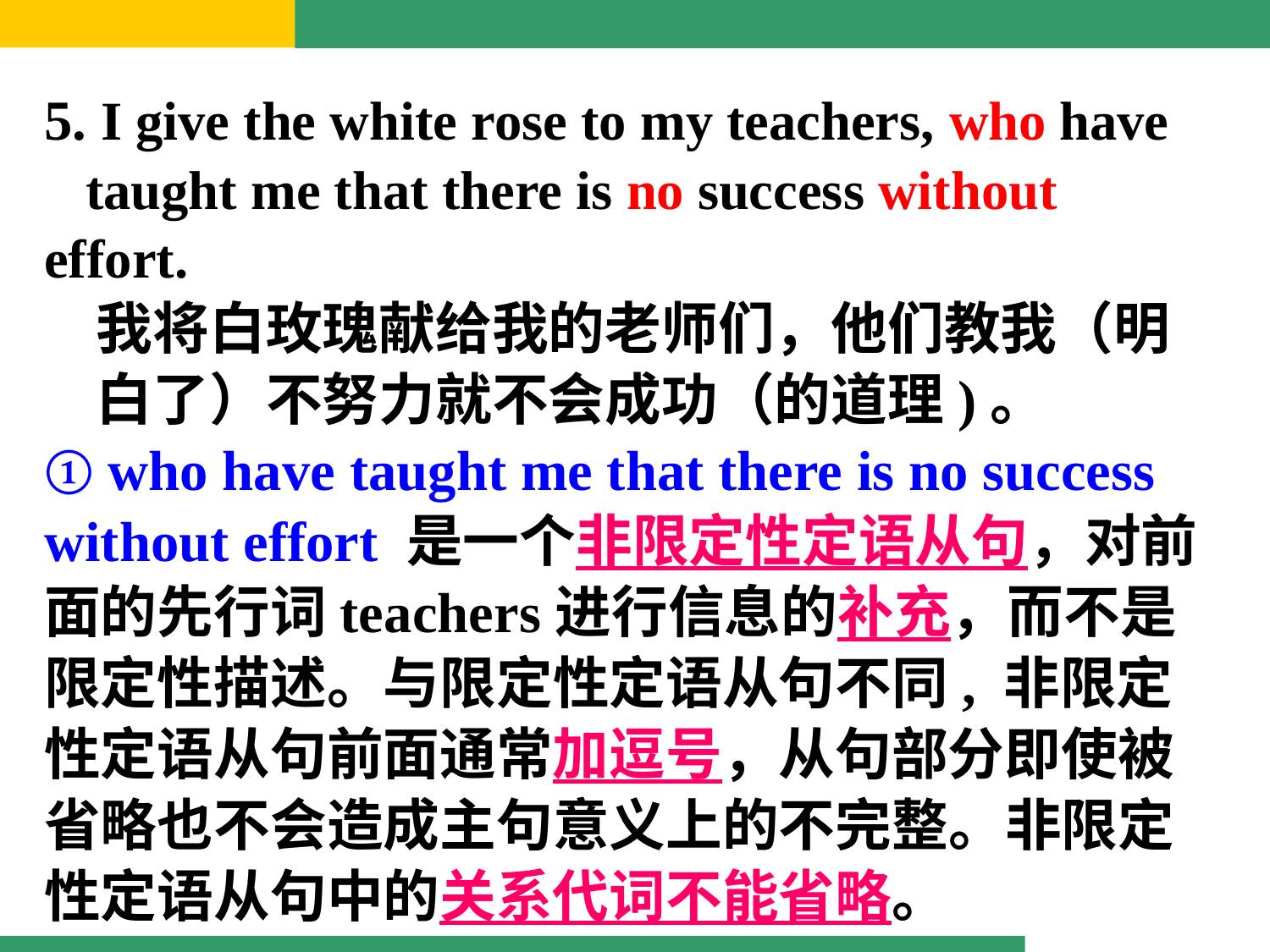

5. I give the white rose to my teachers, who have
   taught me that there is no success without effort.
   我将白玫瑰献给我的老师们，他们教我（明
   白了）不努力就不会成功（的道理)。
① who have taught me that there is no success without effort 是一个非限定性定语从句，对前面的先行词teachers进行信息的补充，而不是限定性描述。与限定性定语从句不同, 非限定性定语从句前面通常加逗号，从句部分即使被省略也不会造成主句意义上的不完整。非限定性定语从句中的关系代词不能省略。